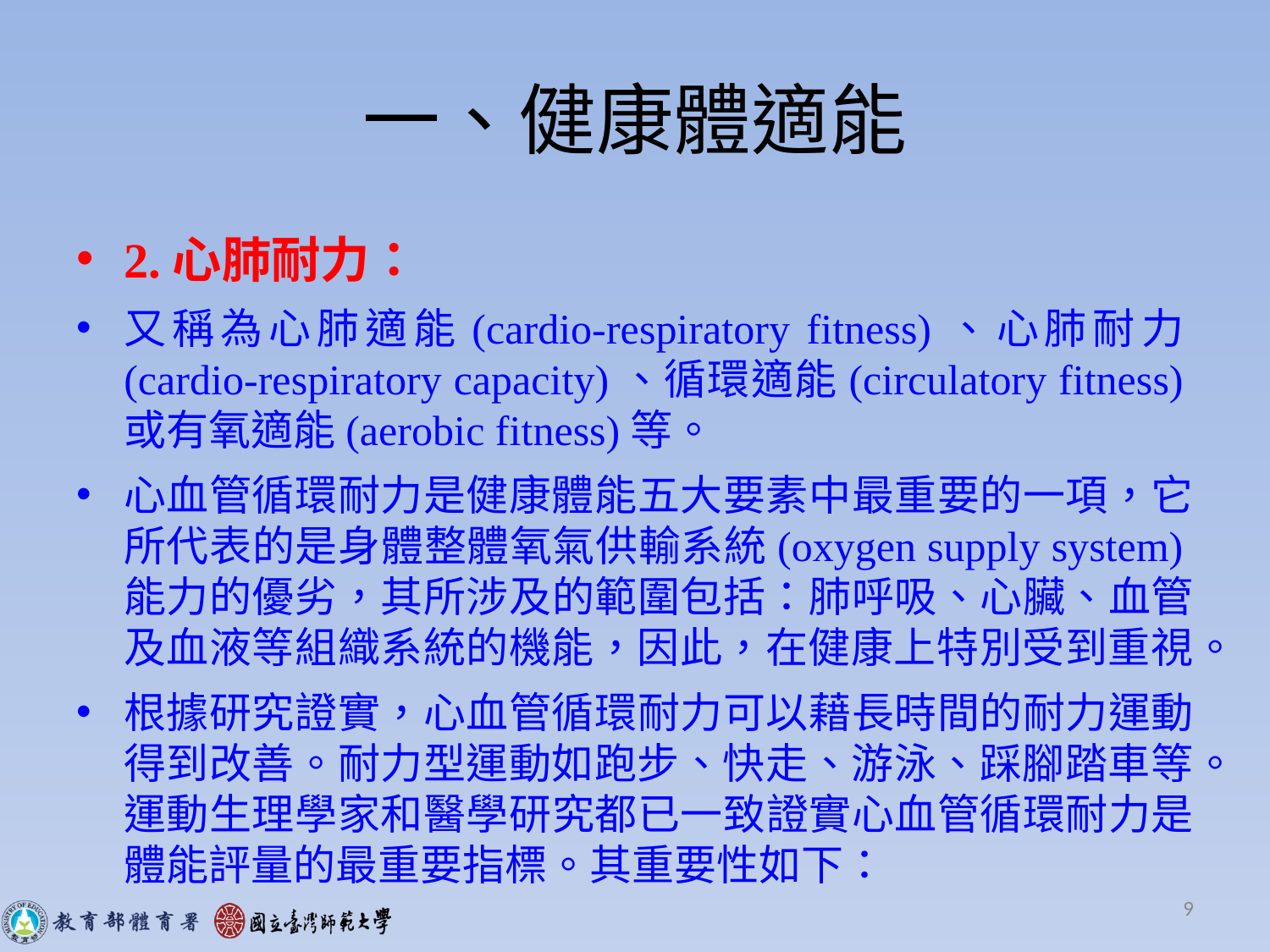

# 一、健康體適能
2.心肺耐力：
又稱為心肺適能(cardio-respiratory fitness)、心肺耐力(cardio-respiratory capacity)、循環適能(circulatory fitness)或有氧適能(aerobic fitness)等。
心血管循環耐力是健康體能五大要素中最重要的一項，它所代表的是身體整體氧氣供輸系統(oxygen supply system)能力的優劣，其所涉及的範圍包括：肺呼吸、心臟、血管及血液等組織系統的機能，因此，在健康上特別受到重視。
根據研究證實，心血管循環耐力可以藉長時間的耐力運動得到改善。耐力型運動如跑步、快走、游泳、踩腳踏車等。運動生理學家和醫學研究都已一致證實心血管循環耐力是體能評量的最重要指標。其重要性如下：

9